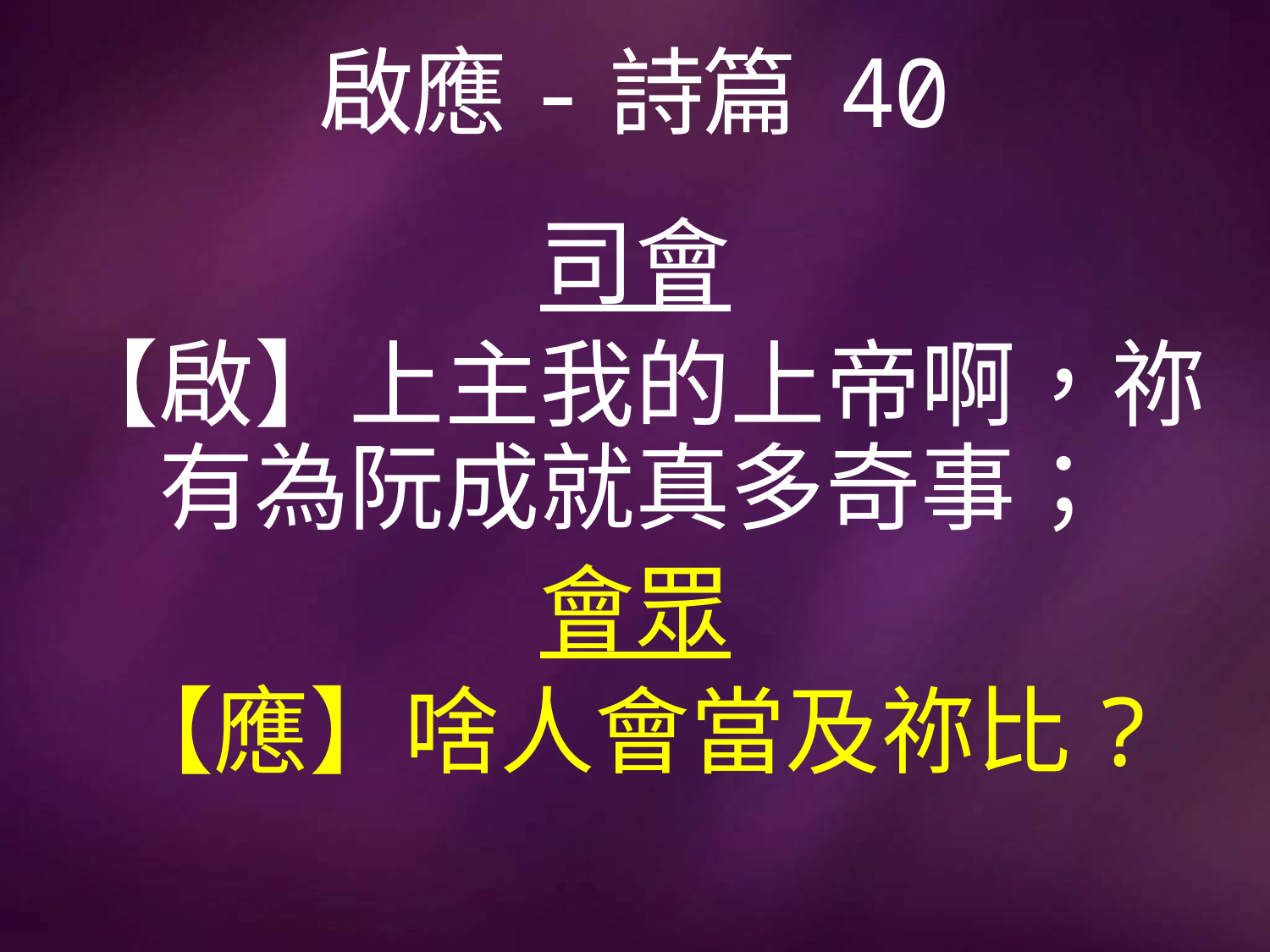

# 啟應-詩篇 40
司會
【啟】上主我的上帝啊，祢有為阮成就真多奇事；
會眾
【應】啥人會當及祢比?